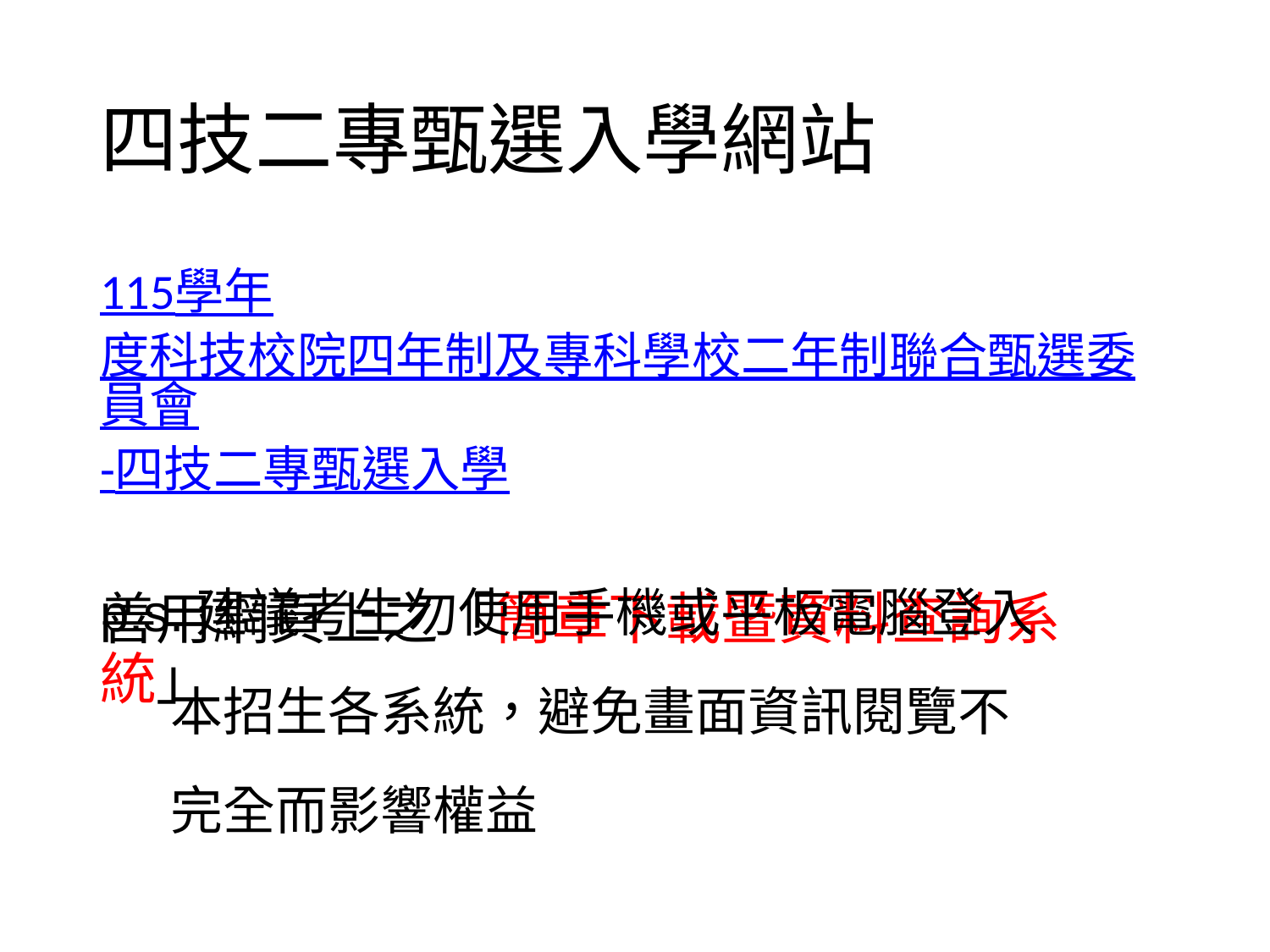

# 四技二專甄選入學網站
115學年度科技校院四年制及專科學校二年制聯合甄選委員會-四技二專甄選入學

善用網頁上之「簡章下載暨資料查詢系統」
p.s.建議考生勿使用手機或平板電腦登入
     本招生各系統，避免畫面資訊閱覽不
     完全而影響權益